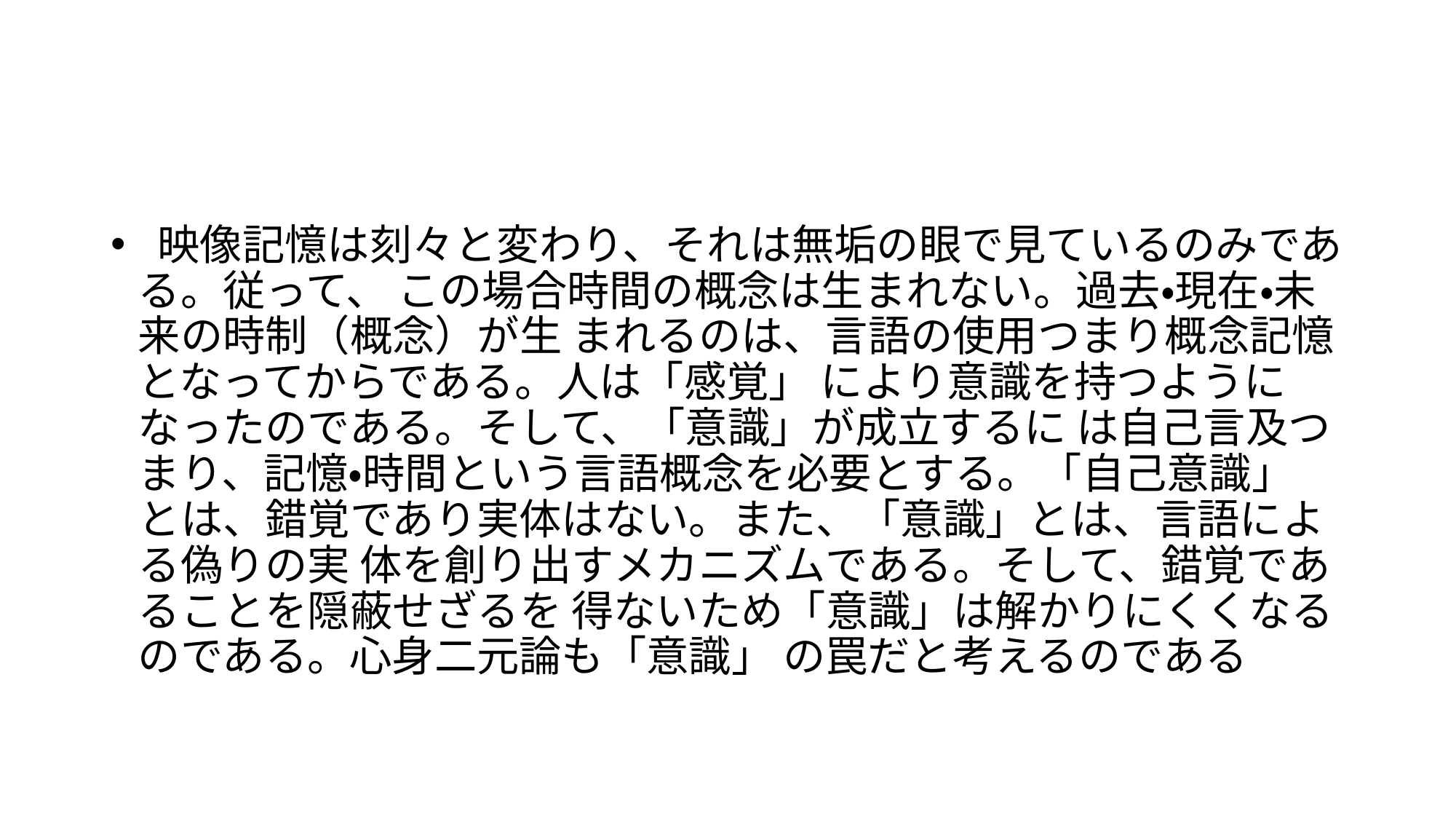

#
 映像記憶は刻々と変わり、それは無垢の眼で見ているのみである。従って、 この場合時間の概念は生まれない。過去・現在・未来の時制（概念）が生 まれるのは、言語の使用つまり概念記憶となってからである。人は「感覚」 により意識を持つようになったのである。そして、「意識」が成立するに は自己言及つまり、記憶・時間という言語概念を必要とする。「自己意識」 とは、錯覚であり実体はない。また、「意識」とは、言語による偽りの実 体を創り出すメカニズムである。そして、錯覚であることを隠蔽せざるを 得ないため「意識」は解かりにくくなるのである。心身二元論も「意識」 の罠だと考えるのである